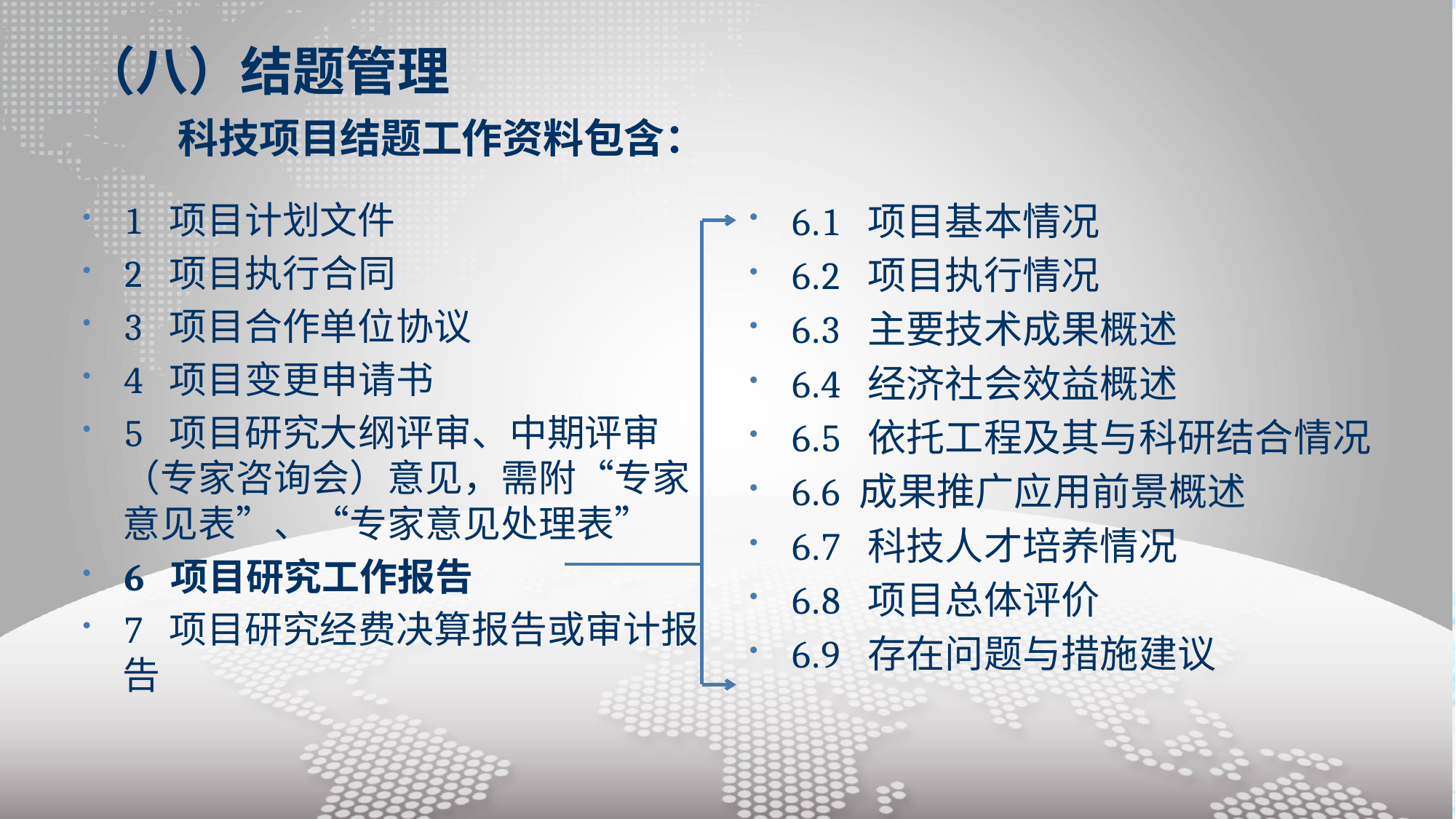

# （八）结题管理 科技项目结题工作资料包含：
1  项目计划文件
2  项目执行合同
3  项目合作单位协议
4  项目变更申请书
5  项目研究大纲评审、中期评审（专家咨询会）意见，需附“专家意见表”、“专家意见处理表”
6  项目研究工作报告
7  项目研究经费决算报告或审计报告

6.1  项目基本情况
6.2  项目执行情况
6.3  主要技术成果概述
6.4  经济社会效益概述
6.5  依托工程及其与科研结合情况
6.6 成果推广应用前景概述
6.7  科技人才培养情况
6.8  项目总体评价
6.9  存在问题与措施建议